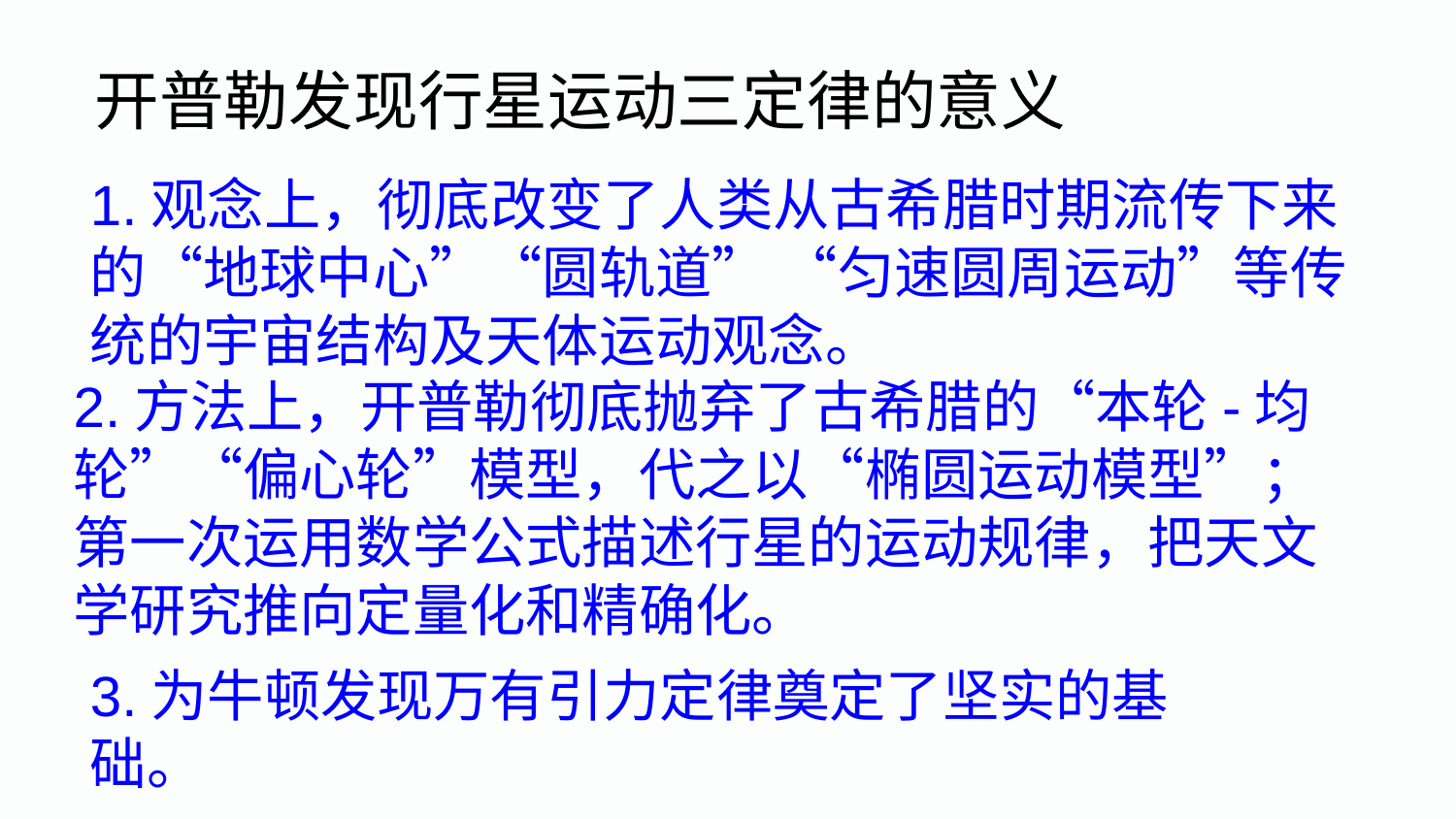

开普勒发现行星运动三定律的意义
1.观念上，彻底改变了人类从古希腊时期流传下来的“地球中心”“圆轨道” “匀速圆周运动”等传统的宇宙结构及天体运动观念。
2.方法上，开普勒彻底抛弃了古希腊的“本轮-均轮”“偏心轮”模型，代之以“椭圆运动模型”；第一次运用数学公式描述行星的运动规律，把天文学研究推向定量化和精确化。
3.为牛顿发现万有引力定律奠定了坚实的基础。